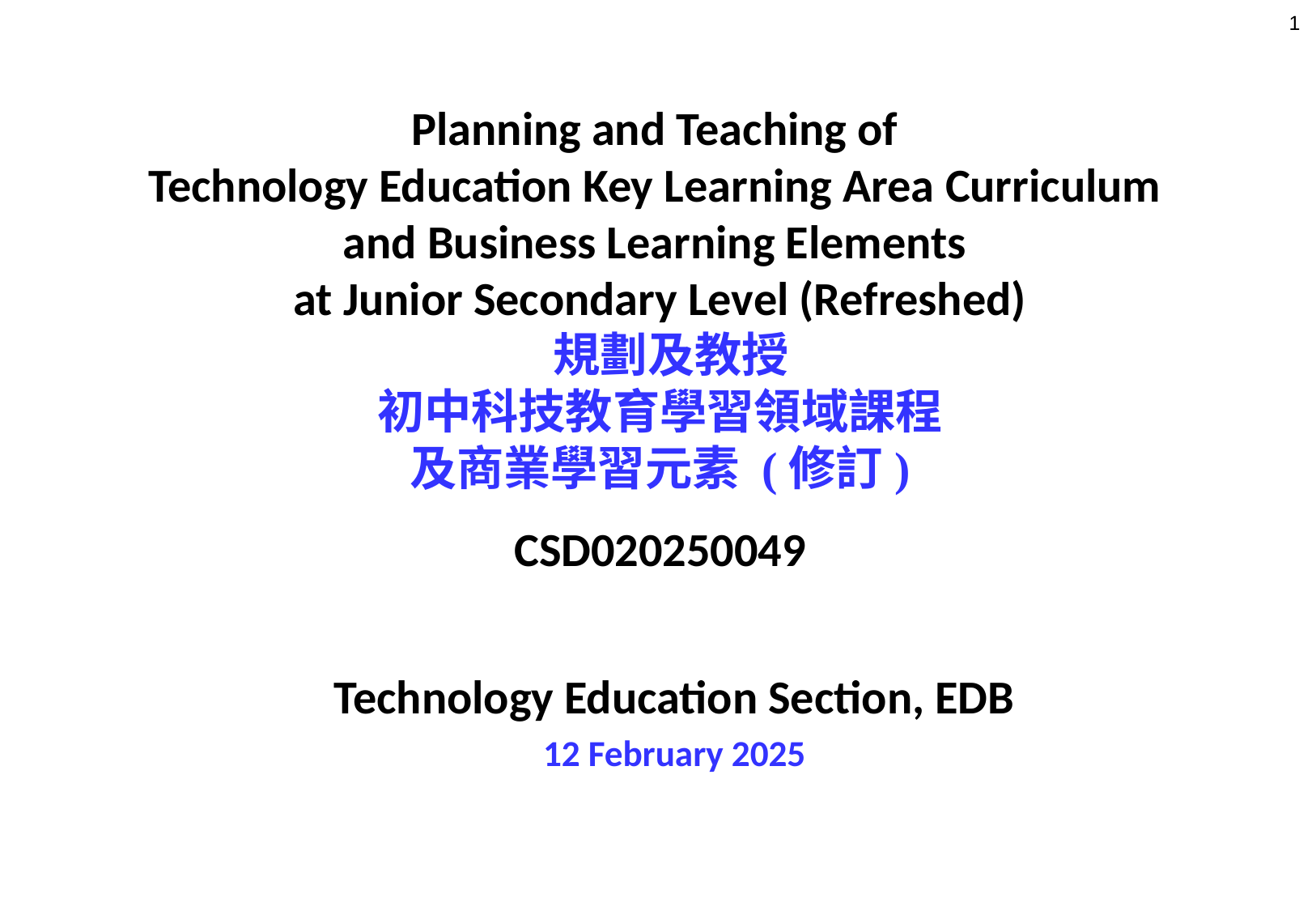

1
Planning and Teaching of
Technology Education Key Learning Area Curriculum
and Business Learning Elements
at Junior Secondary Level (Refreshed)
 規劃及教授
初中科技教育學習領域課程
及商業學習元素 (修訂)

CSD020250049

Technology Education Section, EDB
12 February 2025